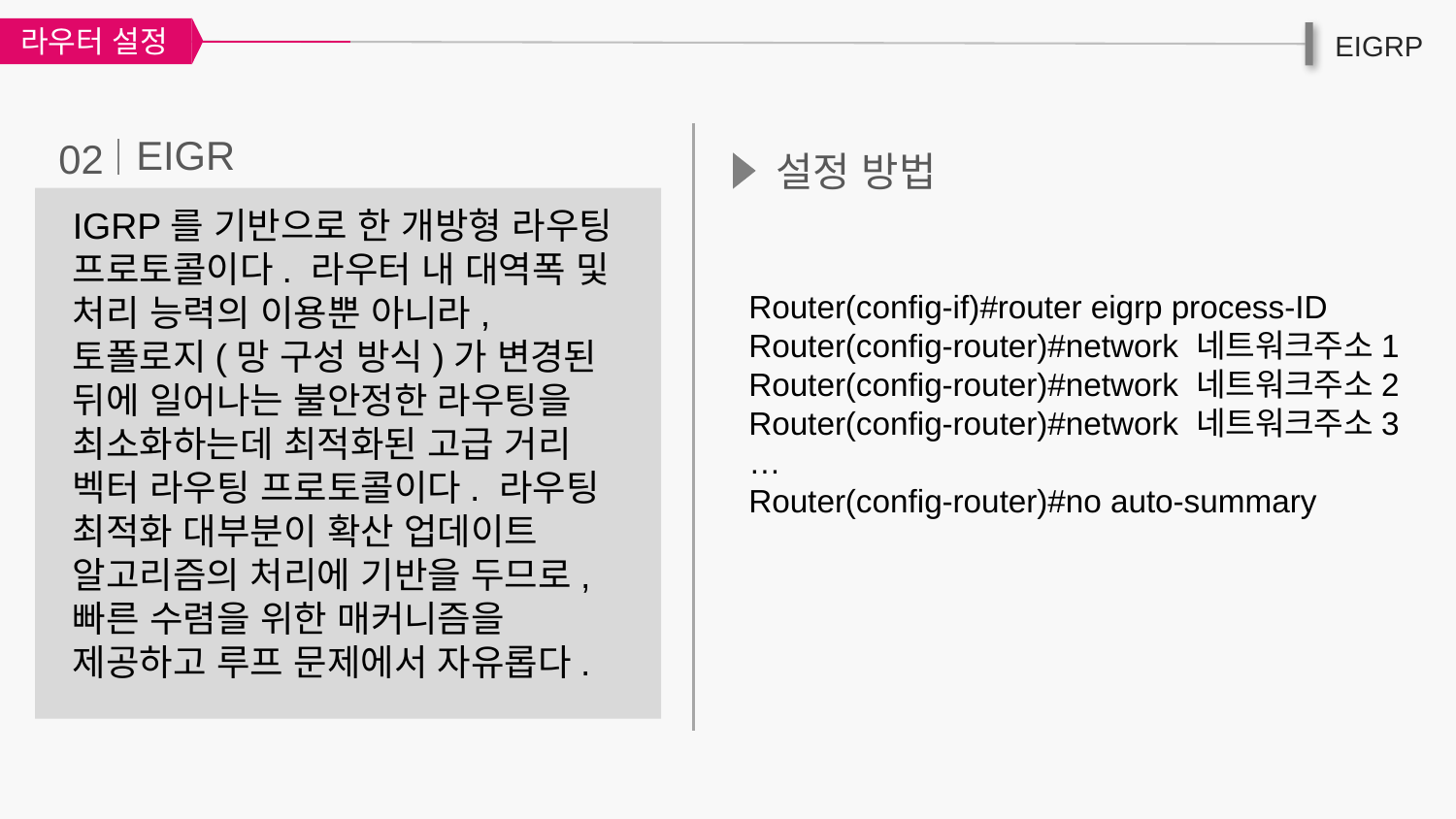

라우터 설정
EIGRP

EIGRP
02
설정 방법

IGRP를 기반으로 한 개방형 라우팅 프로토콜이다. 라우터 내 대역폭 및 처리 능력의 이용뿐 아니라, 토폴로지(망 구성 방식)가 변경된 뒤에 일어나는 불안정한 라우팅을 최소화하는데 최적화된 고급 거리 벡터 라우팅 프로토콜이다. 라우팅 최적화 대부분이 확산 업데이트 알고리즘의 처리에 기반을 두므로, 빠른 수렴을 위한 매커니즘을 제공하고 루프 문제에서 자유롭다.
Router(config-if)#router eigrp process-ID
Router(config-router)#network 네트워크주소1
Router(config-router)#network 네트워크주소2
Router(config-router)#network 네트워크주소3
…
Router(config-router)#no auto-summary